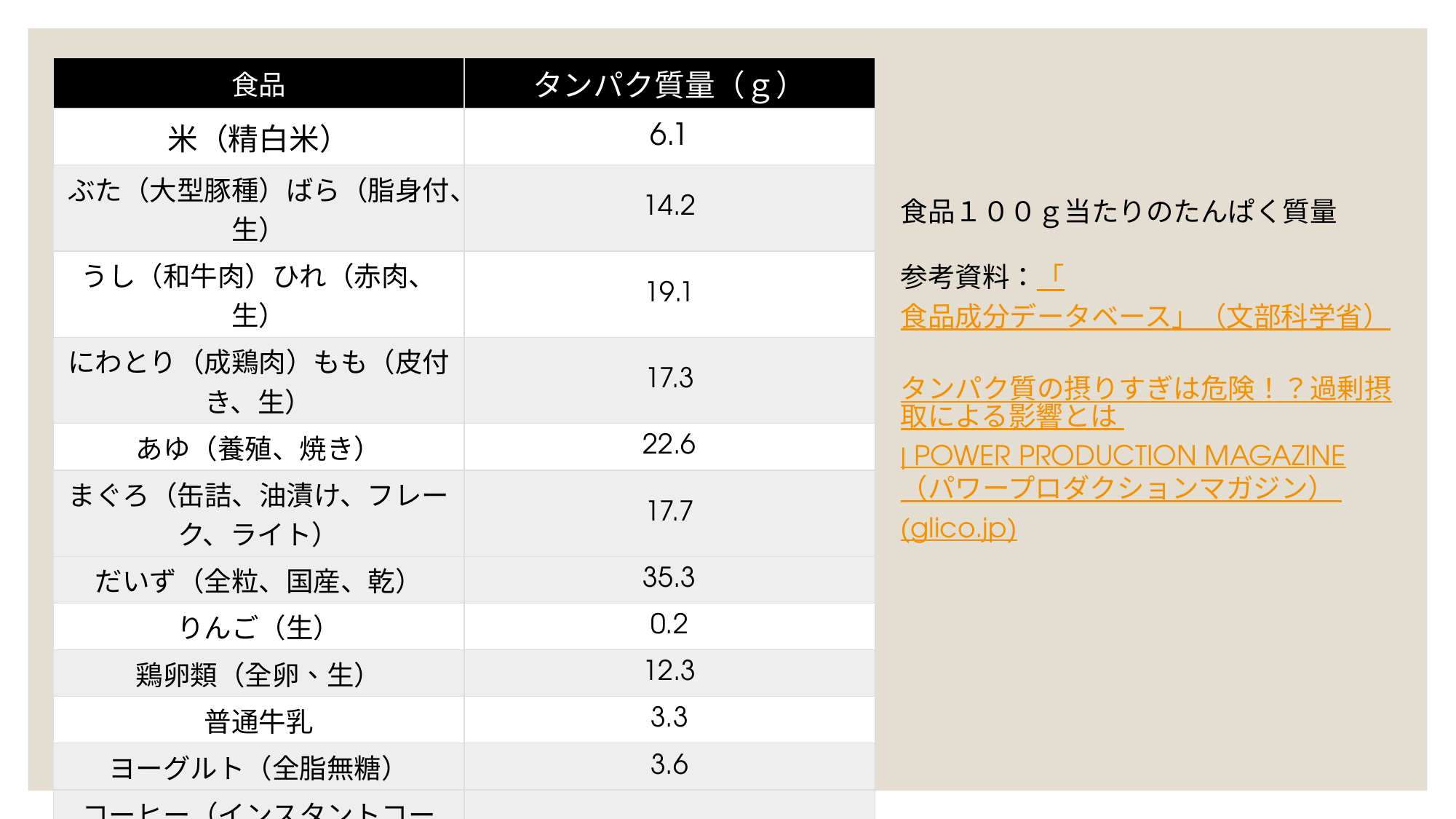

| 食品 | タンパク質量（ｇ） |
| --- | --- |
| 米（精白米） | 6.1 |
| ぶた（大型豚種）ばら（脂身付、生） | 14.2 |
| うし（和牛肉）ひれ（赤肉、生） | 19.1 |
| にわとり（成鶏肉）もも（皮付き、生） | 17.3 |
| あゆ（養殖、焼き） | 22.6 |
| まぐろ（缶詰、油漬け、フレーク、ライト） | 17.7 |
| だいず（全粒、国産、乾） | 35.3 |
| りんご（生） | 0.2 |
| 鶏卵類（全卵、生） | 12.3 |
| 普通牛乳 | 3.3 |
| ヨーグルト（全脂無糖） | 3.6 |
| コーヒー（インスタントコーヒー） | 14.7 |
食品１００ｇ当たりのたんぱく質量

参考資料：「食品成分データベース」（文部科学省）

タンパク質の摂りすぎは危険！？過剰摂取による影響とは | POWER PRODUCTION MAGAZINE（パワープロダクションマガジン） (glico.jp)